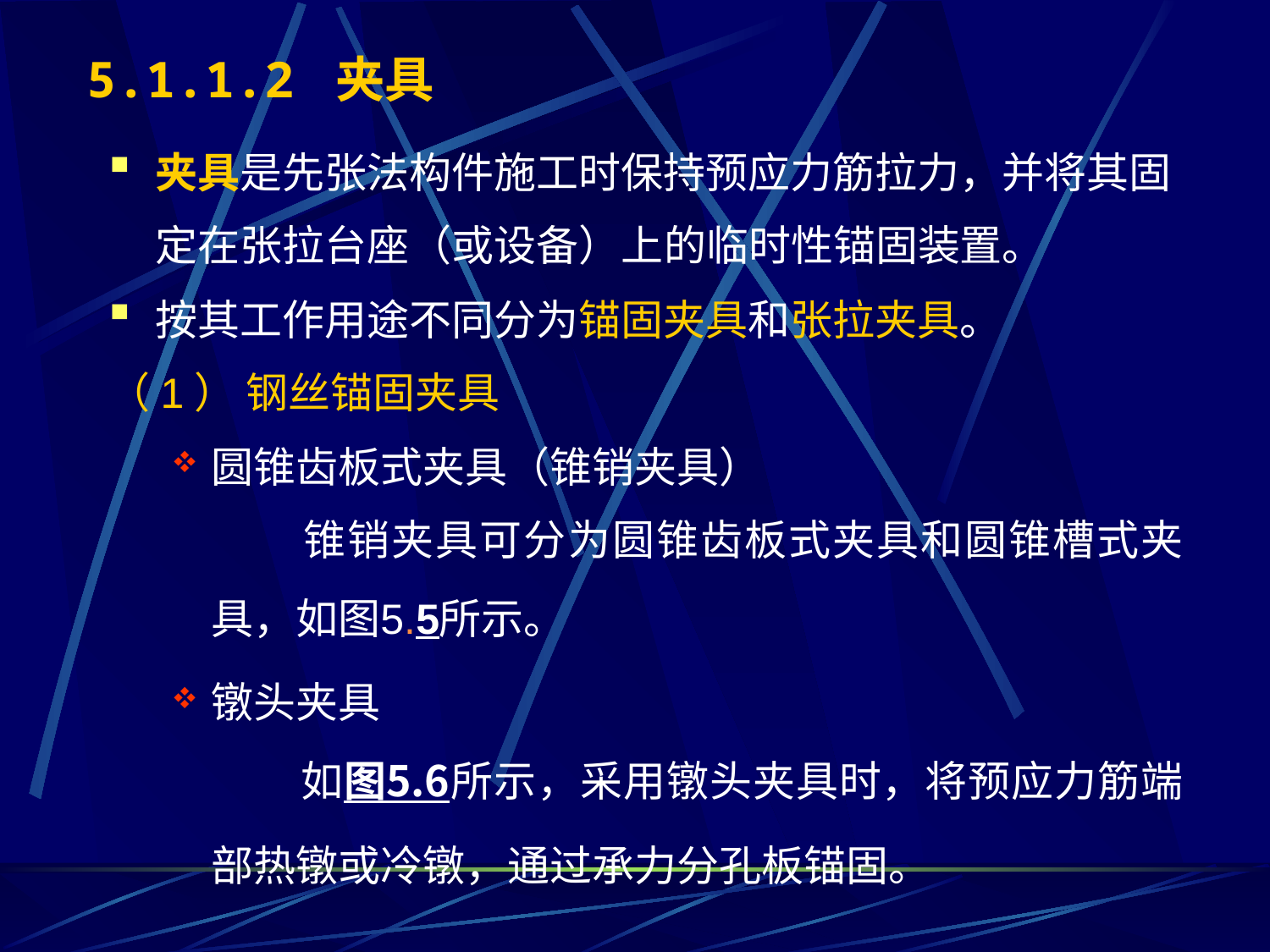

5.1.1.2 夹具
夹具是先张法构件施工时保持预应力筋拉力，并将其固定在张拉台座（或设备）上的临时性锚固装置。
按其工作用途不同分为锚固夹具和张拉夹具。
（1） 钢丝锚固夹具
圆锥齿板式夹具（锥销夹具）
　　　锥销夹具可分为圆锥齿板式夹具和圆锥槽式夹具，如图5.5所示。
镦头夹具
　　　如图5.6所示，采用镦头夹具时，将预应力筋端部热镦或冷镦，通过承力分孔板锚固。